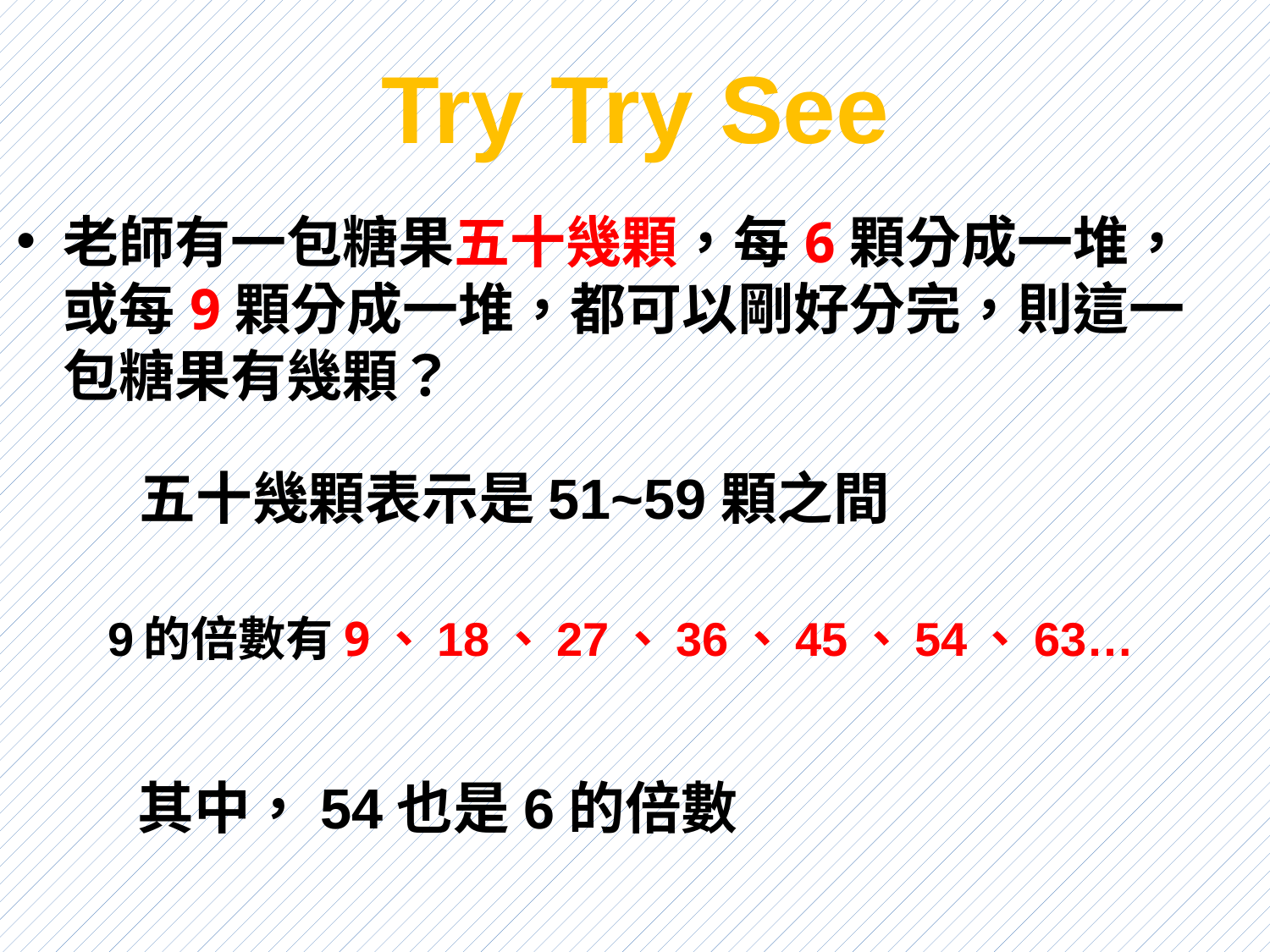

# Try Try See
老師有一包糖果五十幾顆，每6顆分成一堆，或每9顆分成一堆，都可以剛好分完，則這一包糖果有幾顆？
五十幾顆表示是51~59顆之間
9的倍數有9、18、27、36、45、54、63…
其中，54也是6的倍數